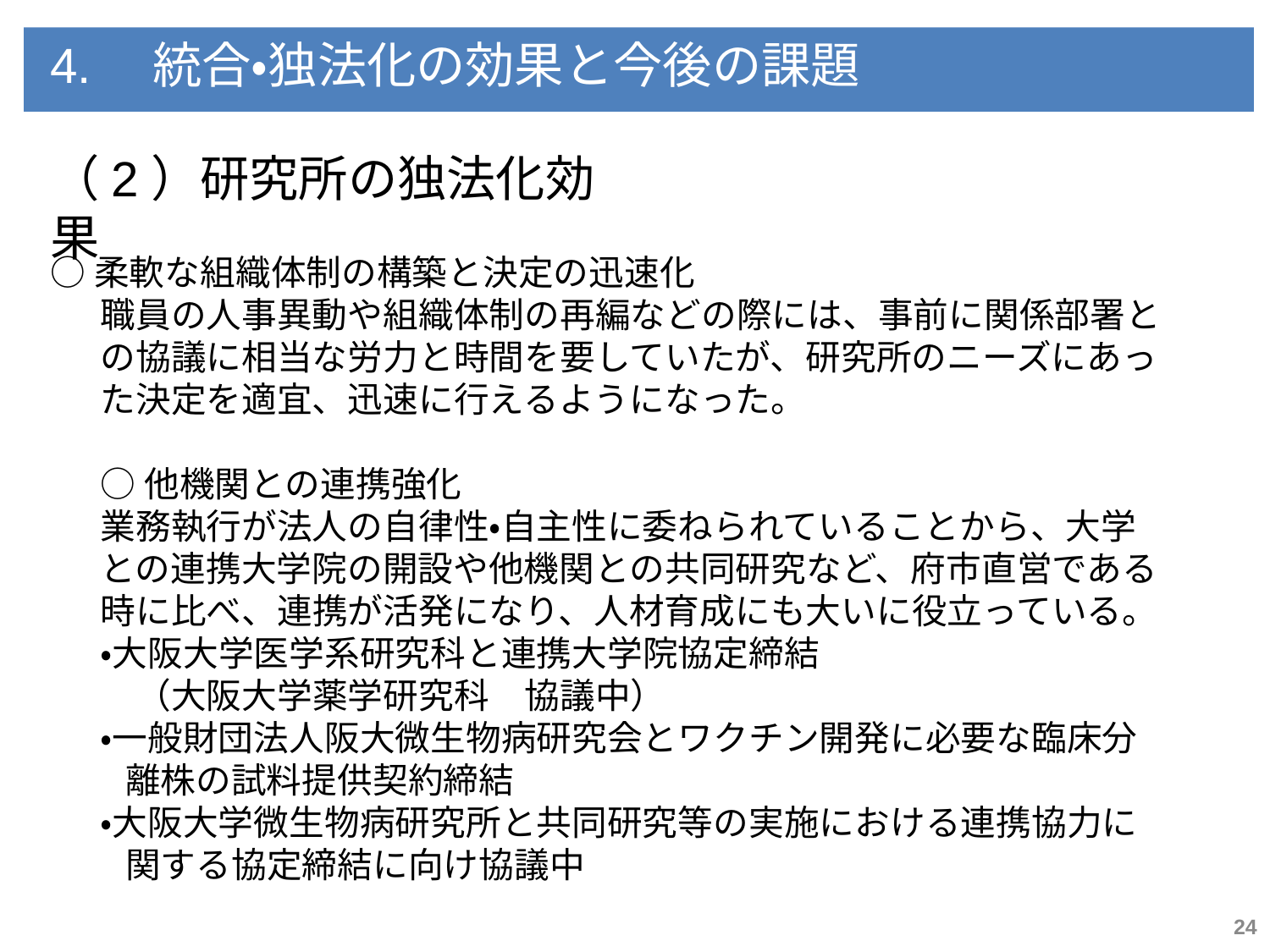

4.　統合・独法化の効果と今後の課題
（2）研究所の独法化効果
○柔軟な組織体制の構築と決定の迅速化
職員の人事異動や組織体制の再編などの際には、事前に関係部署との協議に相当な労力と時間を要していたが、研究所のニーズにあった決定を適宜、迅速に行えるようになった。

○他機関との連携強化
業務執行が法人の自律性・自主性に委ねられていることから、大学との連携大学院の開設や他機関との共同研究など、府市直営である時に比べ、連携が活発になり、人材育成にも大いに役立っている。
・大阪大学医学系研究科と連携大学院協定締結
　（大阪大学薬学研究科　協議中）
・一般財団法人阪大微生物病研究会とワクチン開発に必要な臨床分離株の試料提供契約締結
・大阪大学微生物病研究所と共同研究等の実施における連携協力に関する協定締結に向け協議中
24